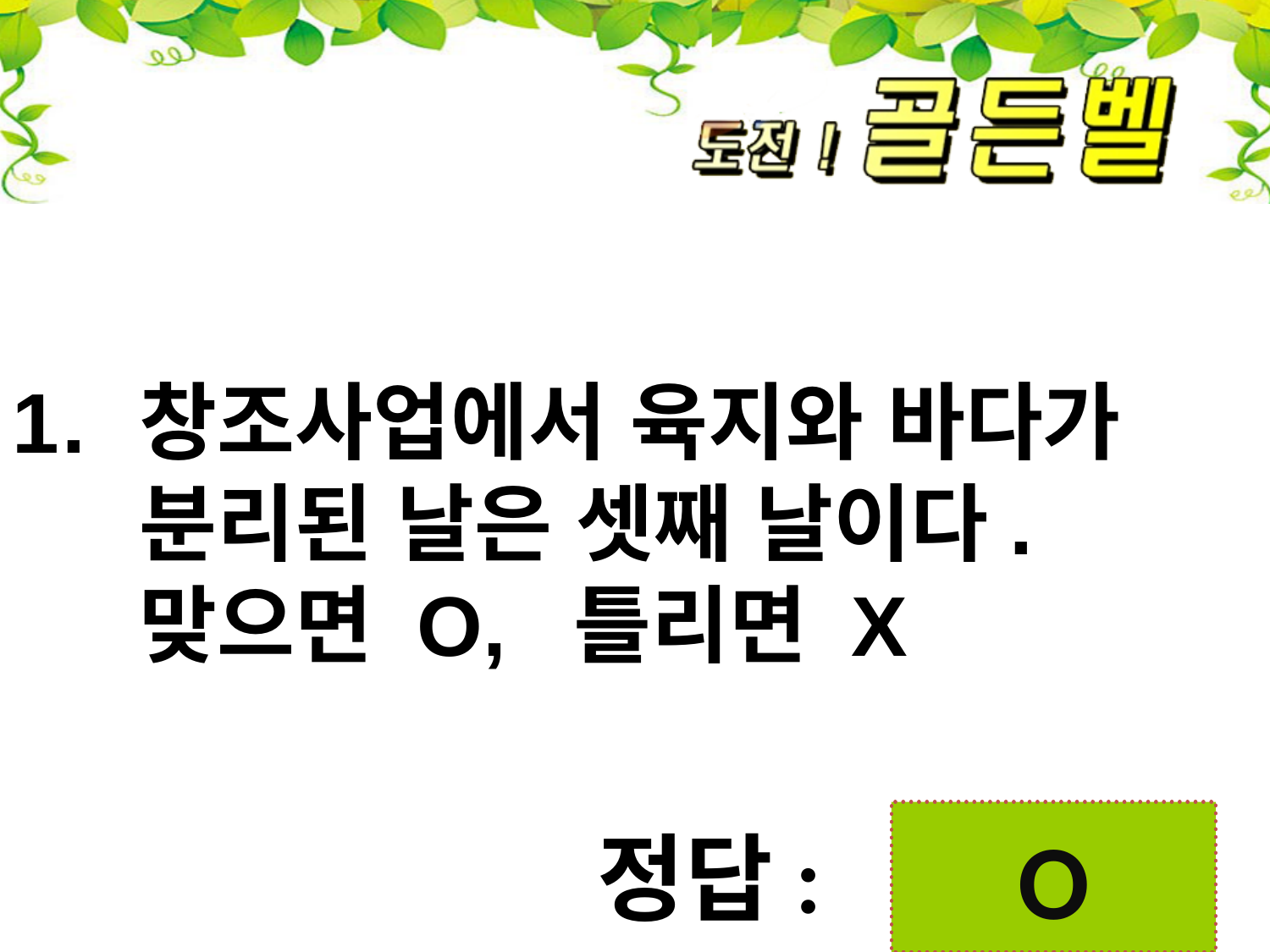

창조사업에서 육지와 바다가 분리된 날은 셋째 날이다.    맞으면 O,  틀리면 X

O

정답: